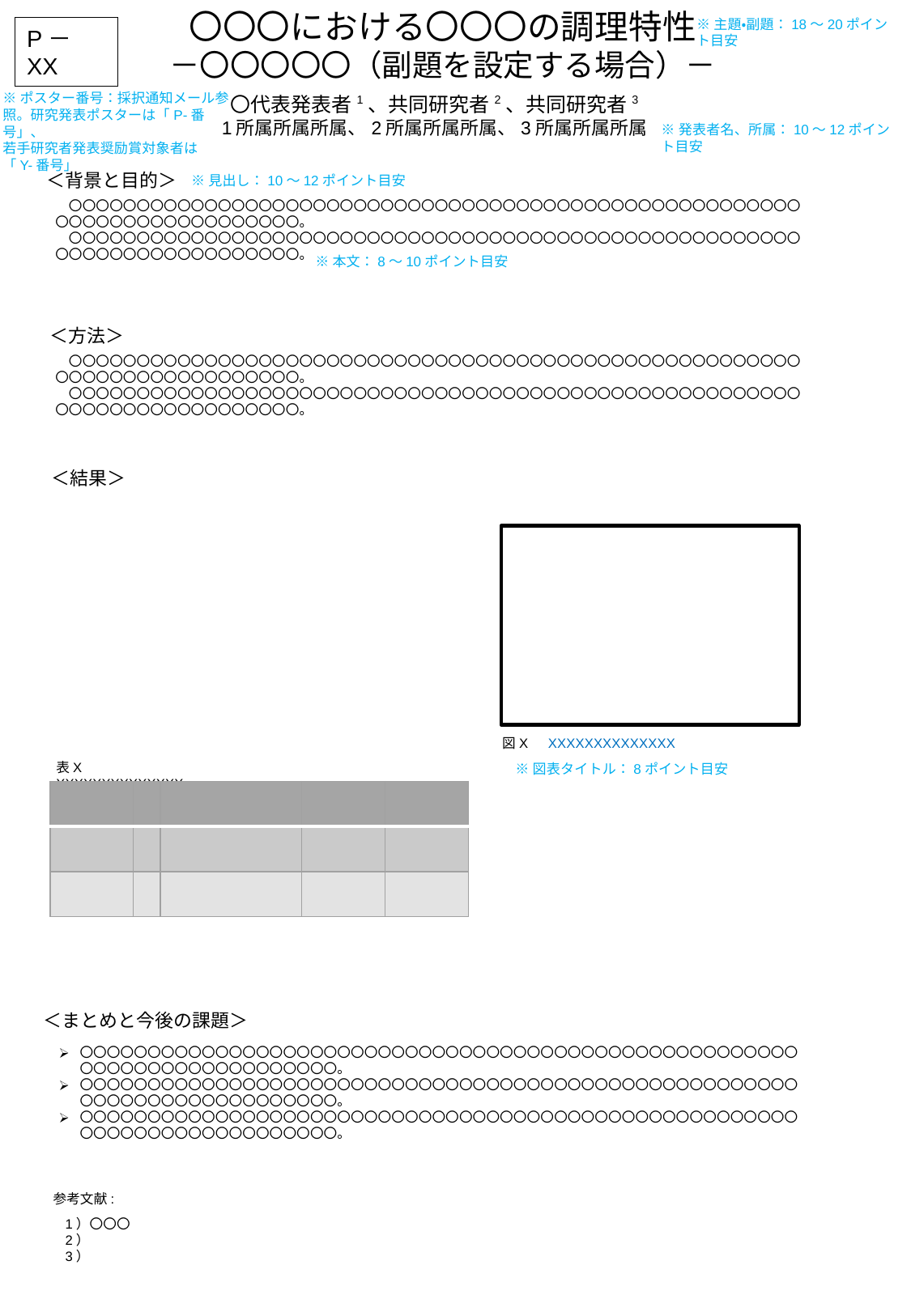

〇〇〇における〇〇〇の調理特性
－〇〇〇〇〇（副題を設定する場合）－
※主題・副題：18～20ポイント目安
P－XX

※ポスター番号：採択通知メール参照。研究発表ポスターは「P-番号」、
若手研究者発表奨励賞対象者は
「Y-番号」
〇代表発表者1、共同研究者2、共同研究者3
1所属所属所属、2所属所属所属、3所属所属所属
※発表者名、所属：10～12ポイント目安
＜背景と目的＞
※見出し：10～12ポイント目安
　〇〇〇〇〇〇〇〇〇〇〇〇〇〇〇〇〇〇〇〇〇〇〇〇〇〇〇〇〇〇〇〇〇〇〇〇〇〇〇〇〇〇〇〇〇〇〇〇〇〇〇〇〇〇〇〇〇〇〇〇〇〇〇〇〇〇〇〇〇〇〇〇。
　〇〇〇〇〇〇〇〇〇〇〇〇〇〇〇〇〇〇〇〇〇〇〇〇〇〇〇〇〇〇〇〇〇〇〇〇〇〇〇〇〇〇〇〇〇〇〇〇〇〇〇〇〇〇〇〇〇〇〇〇〇〇〇〇〇〇〇〇〇〇〇〇。
※本文：8～10ポイント目安
＜方法＞
　〇〇〇〇〇〇〇〇〇〇〇〇〇〇〇〇〇〇〇〇〇〇〇〇〇〇〇〇〇〇〇〇〇〇〇〇〇〇〇〇〇〇〇〇〇〇〇〇〇〇〇〇〇〇〇〇〇〇〇〇〇〇〇〇〇〇〇〇〇〇〇〇。
　〇〇〇〇〇〇〇〇〇〇〇〇〇〇〇〇〇〇〇〇〇〇〇〇〇〇〇〇〇〇〇〇〇〇〇〇〇〇〇〇〇〇〇〇〇〇〇〇〇〇〇〇〇〇〇〇〇〇〇〇〇〇〇〇〇〇〇〇〇〇〇〇。
＜結果＞

図X　XXXXXXXXXXXXXX
表X　XXXXXXXXXXXXXX
※図表タイトル：8ポイント目安
|  |  |  |  |  |
| --- | --- | --- | --- | --- |
|  |  |  |  |  |
|  |  |  |  |  |
＜まとめと今後の課題＞
〇〇〇〇〇〇〇〇〇〇〇〇〇〇〇〇〇〇〇〇〇〇〇〇〇〇〇〇〇〇〇〇〇〇〇〇〇〇〇〇〇〇〇〇〇〇〇〇〇〇〇〇〇〇〇〇〇〇〇〇〇〇〇〇〇〇〇〇〇〇〇〇。
〇〇〇〇〇〇〇〇〇〇〇〇〇〇〇〇〇〇〇〇〇〇〇〇〇〇〇〇〇〇〇〇〇〇〇〇〇〇〇〇〇〇〇〇〇〇〇〇〇〇〇〇〇〇〇〇〇〇〇〇〇〇〇〇〇〇〇〇〇〇〇〇。
〇〇〇〇〇〇〇〇〇〇〇〇〇〇〇〇〇〇〇〇〇〇〇〇〇〇〇〇〇〇〇〇〇〇〇〇〇〇〇〇〇〇〇〇〇〇〇〇〇〇〇〇〇〇〇〇〇〇〇〇〇〇〇〇〇〇〇〇〇〇〇〇。
参考文献:
1）〇〇〇
2）
3）